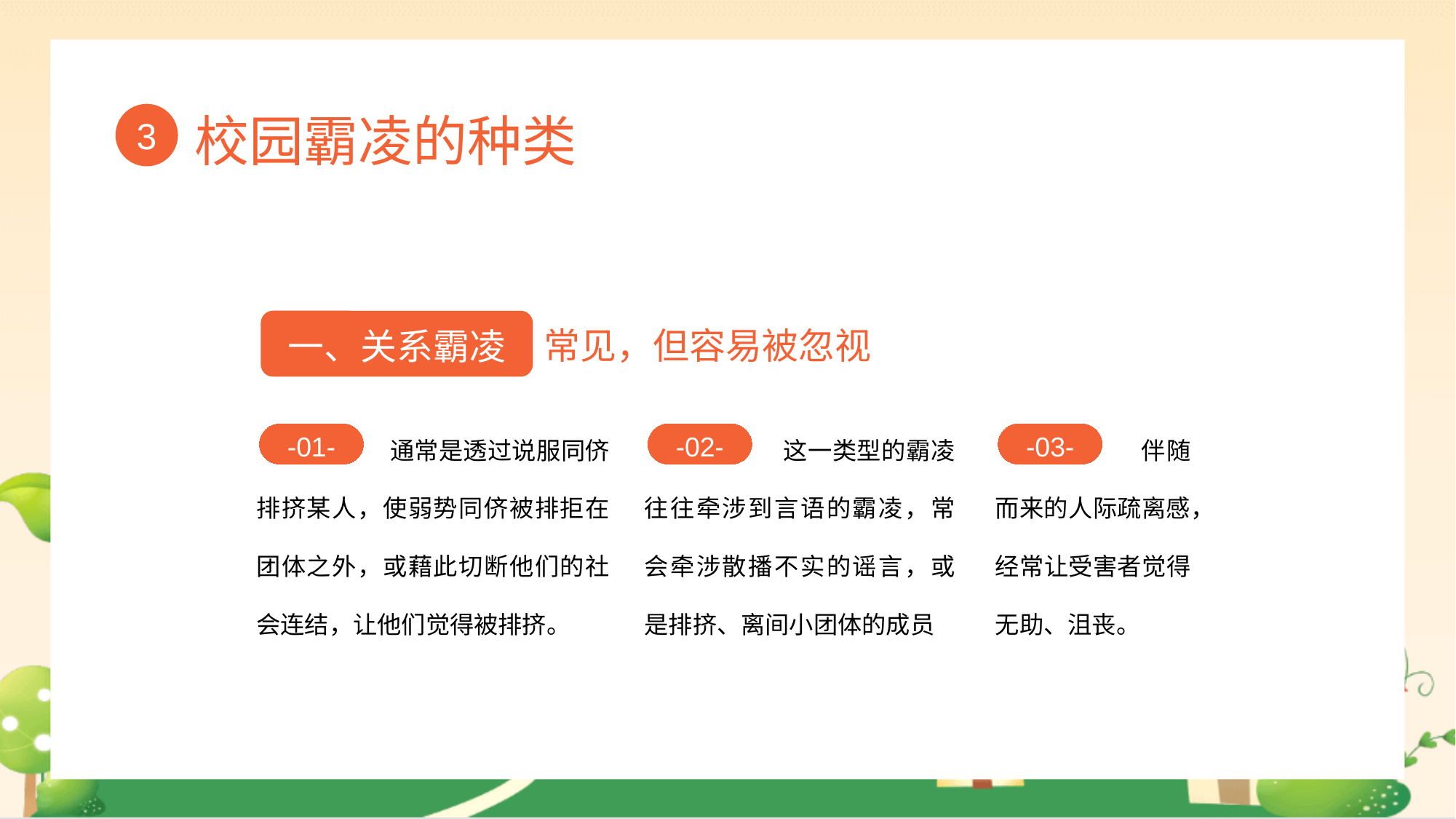

一、关系霸凌
常见，但容易被忽视
                      通常是透过说服同侪排挤某人，使弱势同侪被排拒在团体之外，或藉此切断他们的社会连结，让他们觉得被排挤。
                      这一类型的霸凌往往牵涉到言语的霸凌，常会牵涉散播不实的谣言，或是排挤、离间小团体的成员
                      伴随而来的人际疏离感，经常让受害者觉得无助、沮丧。
-01-
-02-
-03-